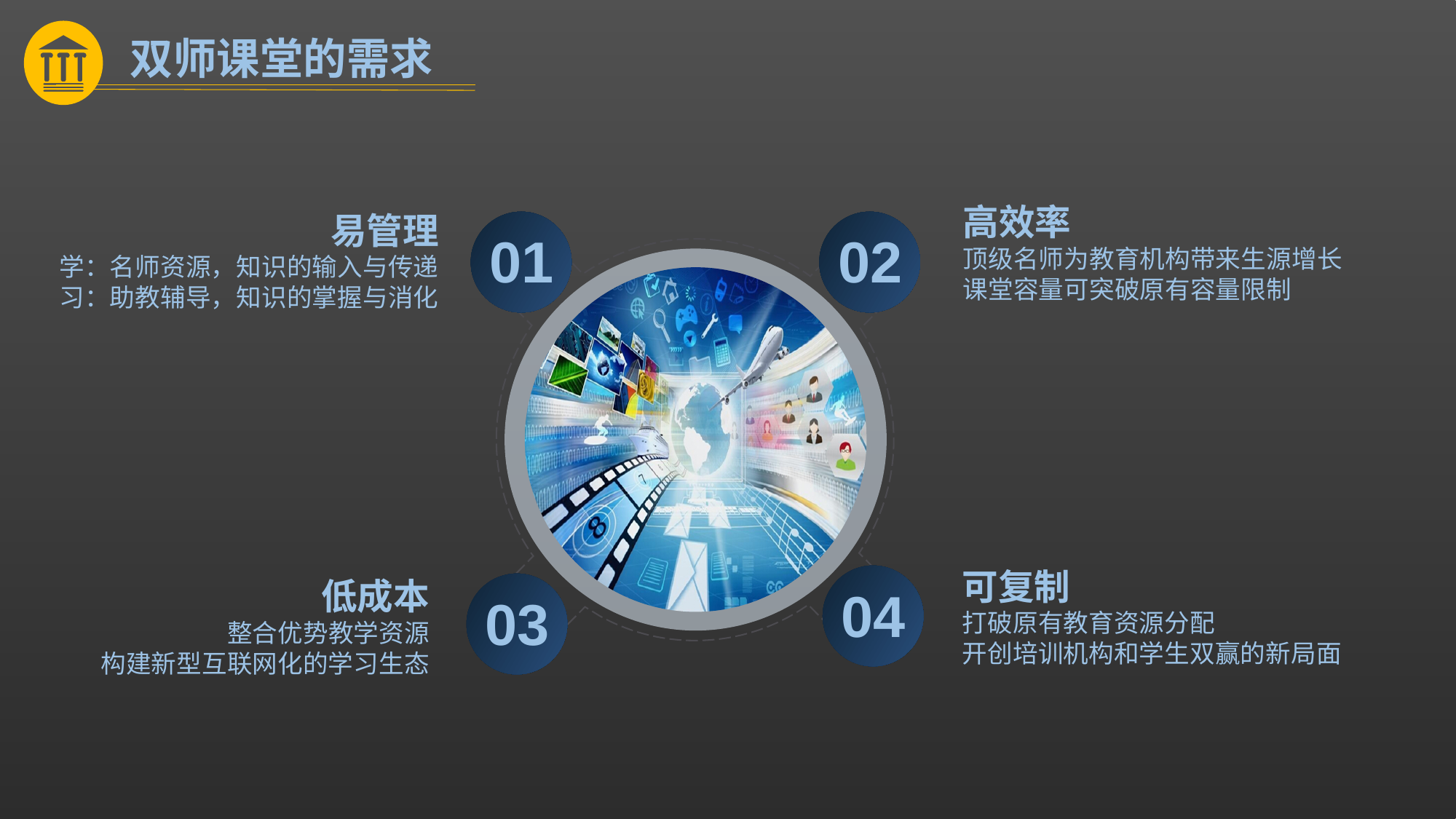

双师课堂的需求
高效率
顶级名师为教育机构带来生源增长
课堂容量可突破原有容量限制
易管理
学：名师资源，知识的输入与传递
习：助教辅导，知识的掌握与消化

01
02

可复制
打破原有教育资源分配
开创培训机构和学生双赢的新局面

低成本
整合优势教学资源
构建新型互联网化的学习生态

04
03